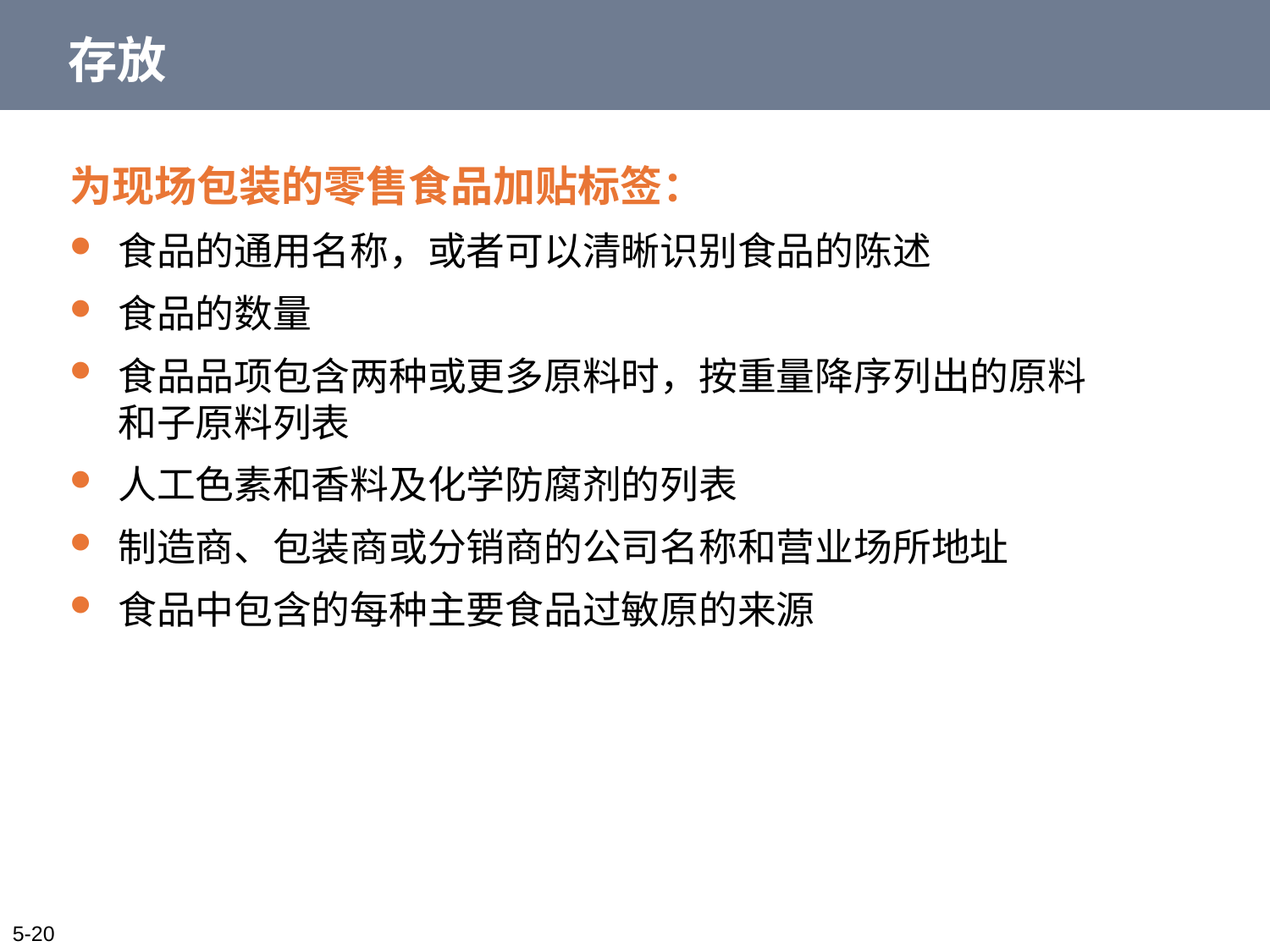

# 存放
为现场包装的零售食品加贴标签：
食品的通用名称，或者可以清晰识别食品的陈述
食品的数量
食品品项包含两种或更多原料时，按重量降序列出的原料和子原料列表
人工色素和香料及化学防腐剂的列表
制造商、包装商或分销商的公司名称和营业场所地址
食品中包含的每种主要食品过敏原的来源
5-20